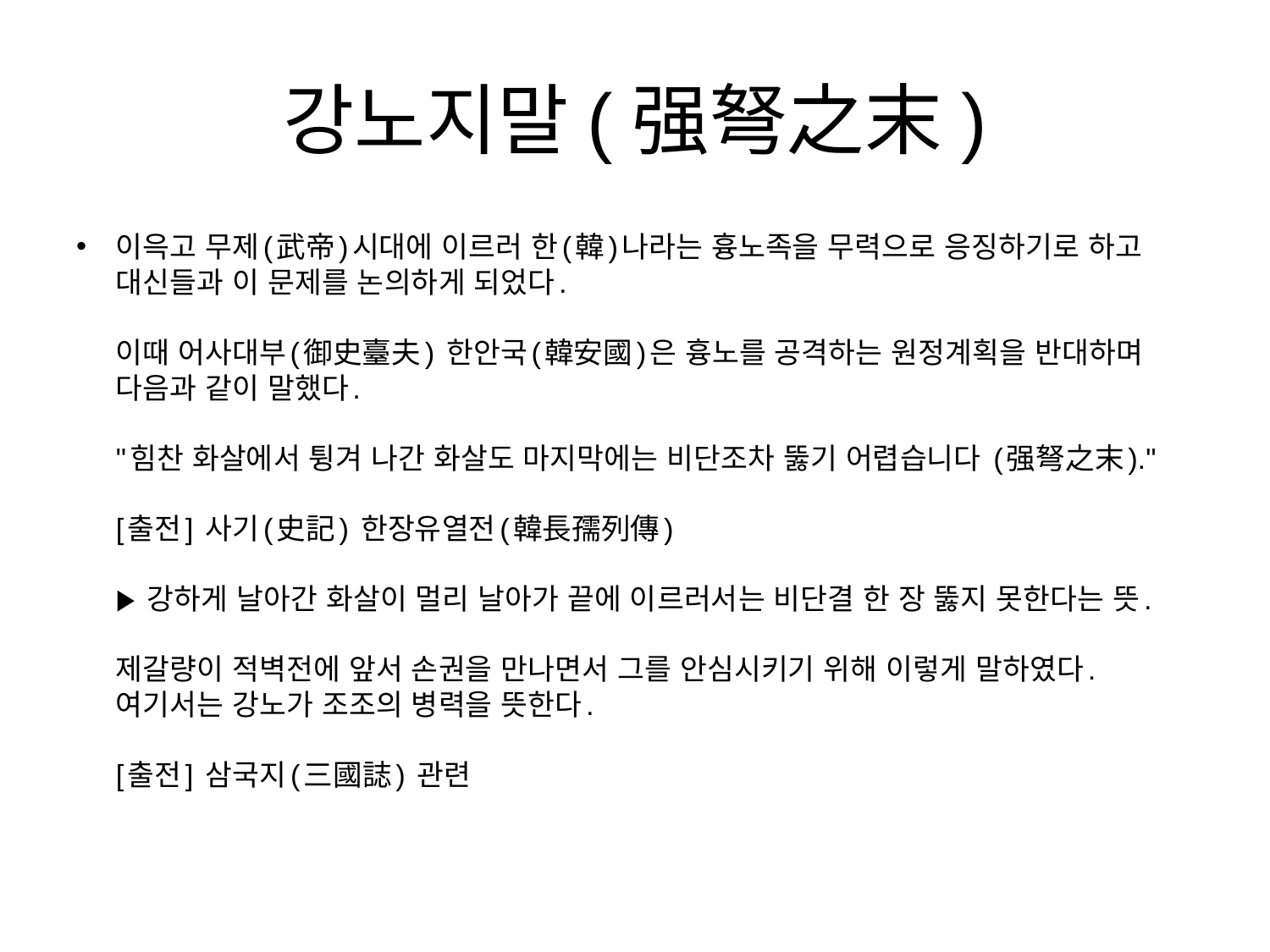

# 강노지말(强弩之末)
이윽고 무제(武帝)시대에 이르러 한(韓)나라는 흉노족을 무력으로 응징하기로 하고 대신들과 이 문제를 논의하게 되었다.
이때 어사대부(御史臺夫) 한안국(韓安國)은 흉노를 공격하는 원정계획을 반대하며 다음과 같이 말했다.
"힘찬 화살에서 튕겨 나간 화살도 마지막에는 비단조차 뚫기 어렵습니다 (强弩之末)."
[출전] 사기(史記) 한장유열전(韓長孺列傳)
▶ 강하게 날아간 화살이 멀리 날아가 끝에 이르러서는 비단결 한 장 뚫지 못한다는 뜻.
제갈량이 적벽전에 앞서 손권을 만나면서 그를 안심시키기 위해 이렇게 말하였다. 여기서는 강노가 조조의 병력을 뜻한다.
[출전] 삼국지(三國誌) 관련